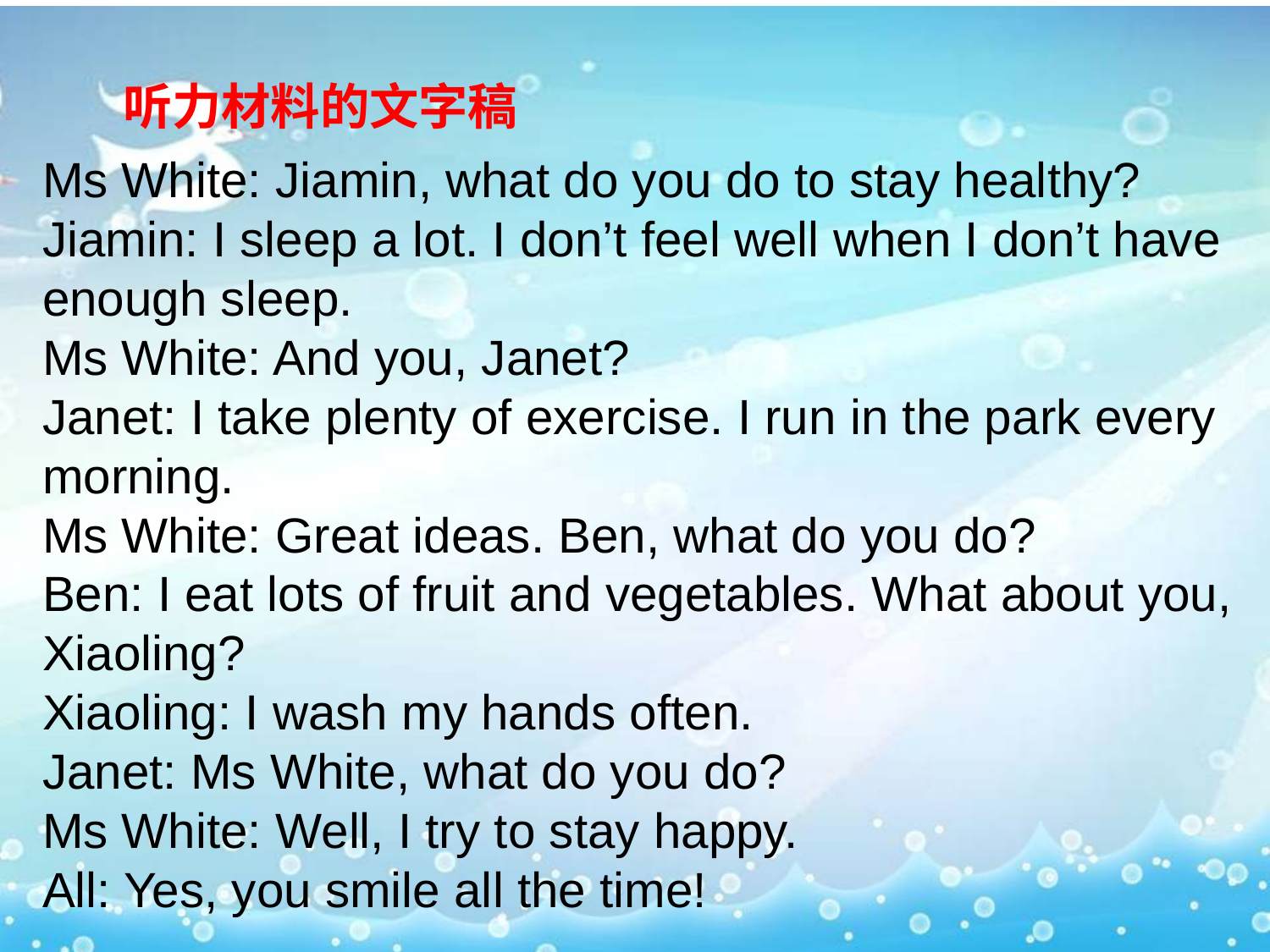

听力材料的文字稿
Ms White: Jiamin, what do you do to stay healthy?
Jiamin: I sleep a lot. I don’t feel well when I don’t have enough sleep.
Ms White: And you, Janet?
Janet: I take plenty of exercise. I run in the park every morning.
Ms White: Great ideas. Ben, what do you do?
Ben: I eat lots of fruit and vegetables. What about you, Xiaoling?
Xiaoling: I wash my hands often.
Janet: Ms White, what do you do?
Ms White: Well, I try to stay happy.
All: Yes, you smile all the time!